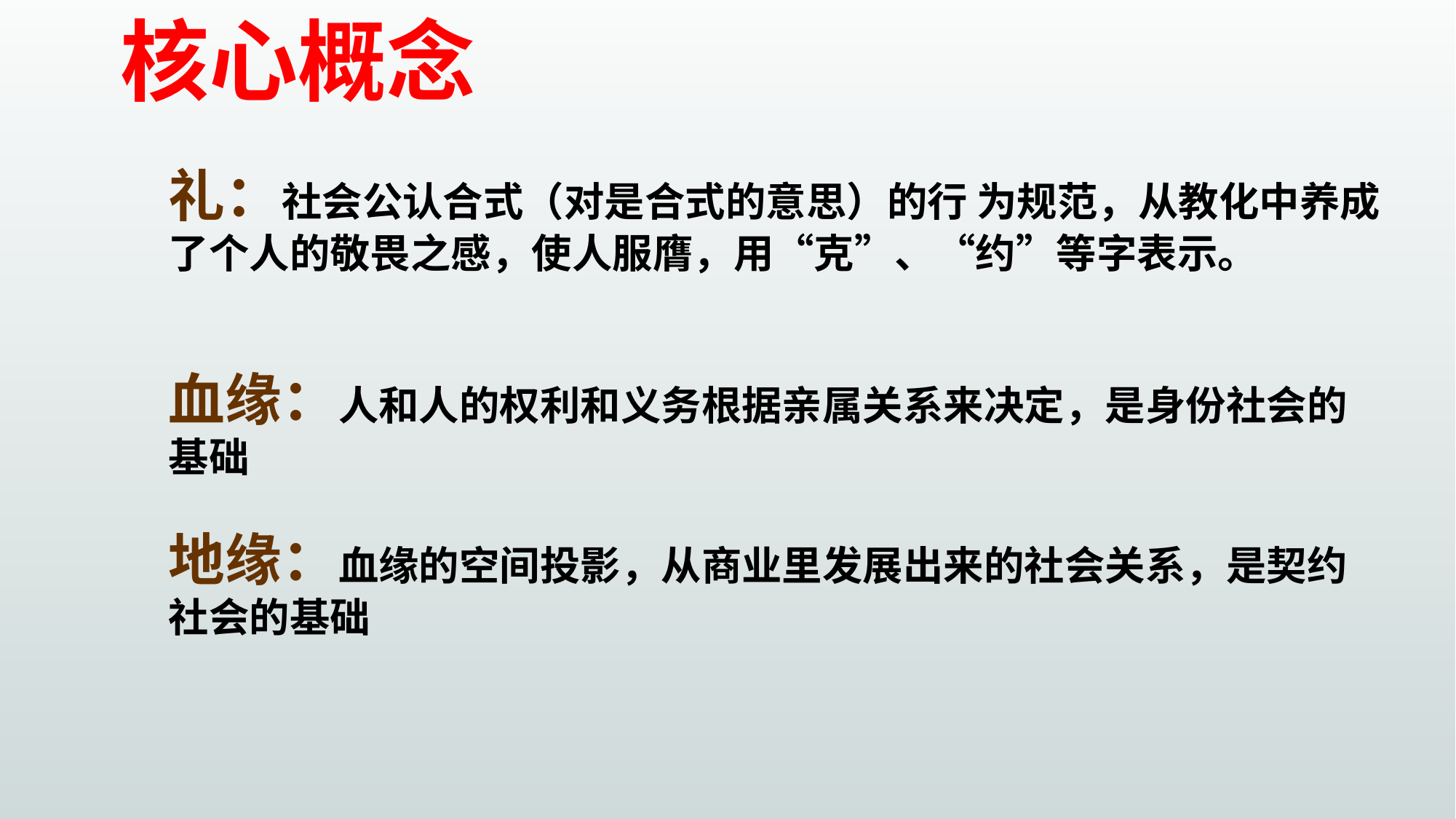

核心概念
礼：社会公认合式（对是合式的意思）的行 为规范，从教化中养成了个人的敬畏之感，使人服膺，用“克”、“约”等字表示。

血缘：人和人的权利和义务根据亲属关系来决定，是身份社会的基础

地缘：血缘的空间投影，从商业里发展出来的社会关系，是契约社会的基础